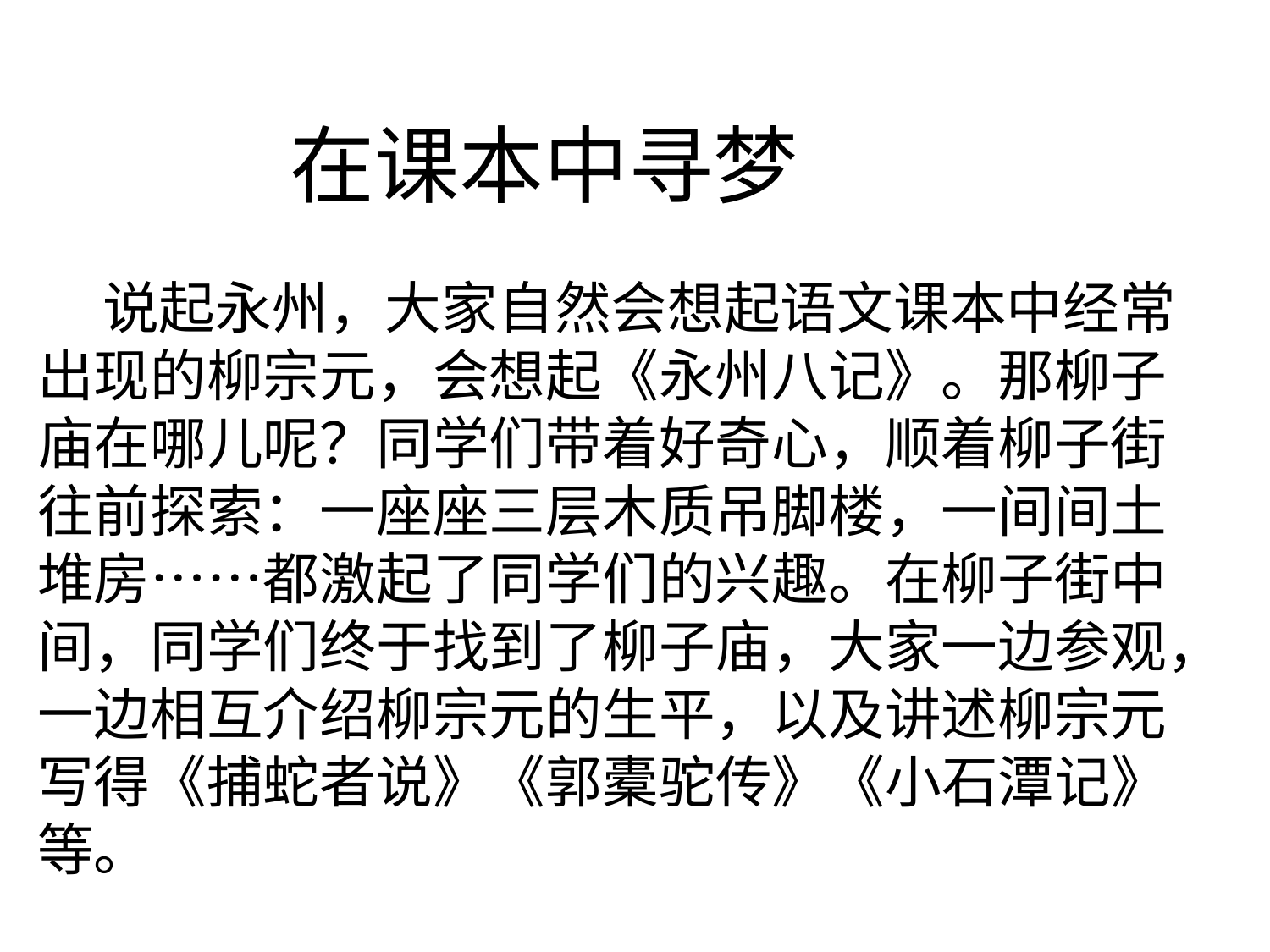

在课本中寻梦
        说起永州，大家自然会想起语文课本中经常出现的柳宗元，会想起《永州八记》。那柳子庙在哪儿呢？同学们带着好奇心，顺着柳子街往前探索：一座座三层木质吊脚楼，一间间土堆房……都激起了同学们的兴趣。在柳子街中间，同学们终于找到了柳子庙，大家一边参观，一边相互介绍柳宗元的生平，以及讲述柳宗元写得《捕蛇者说》《郭橐驼传》《小石潭记》等。